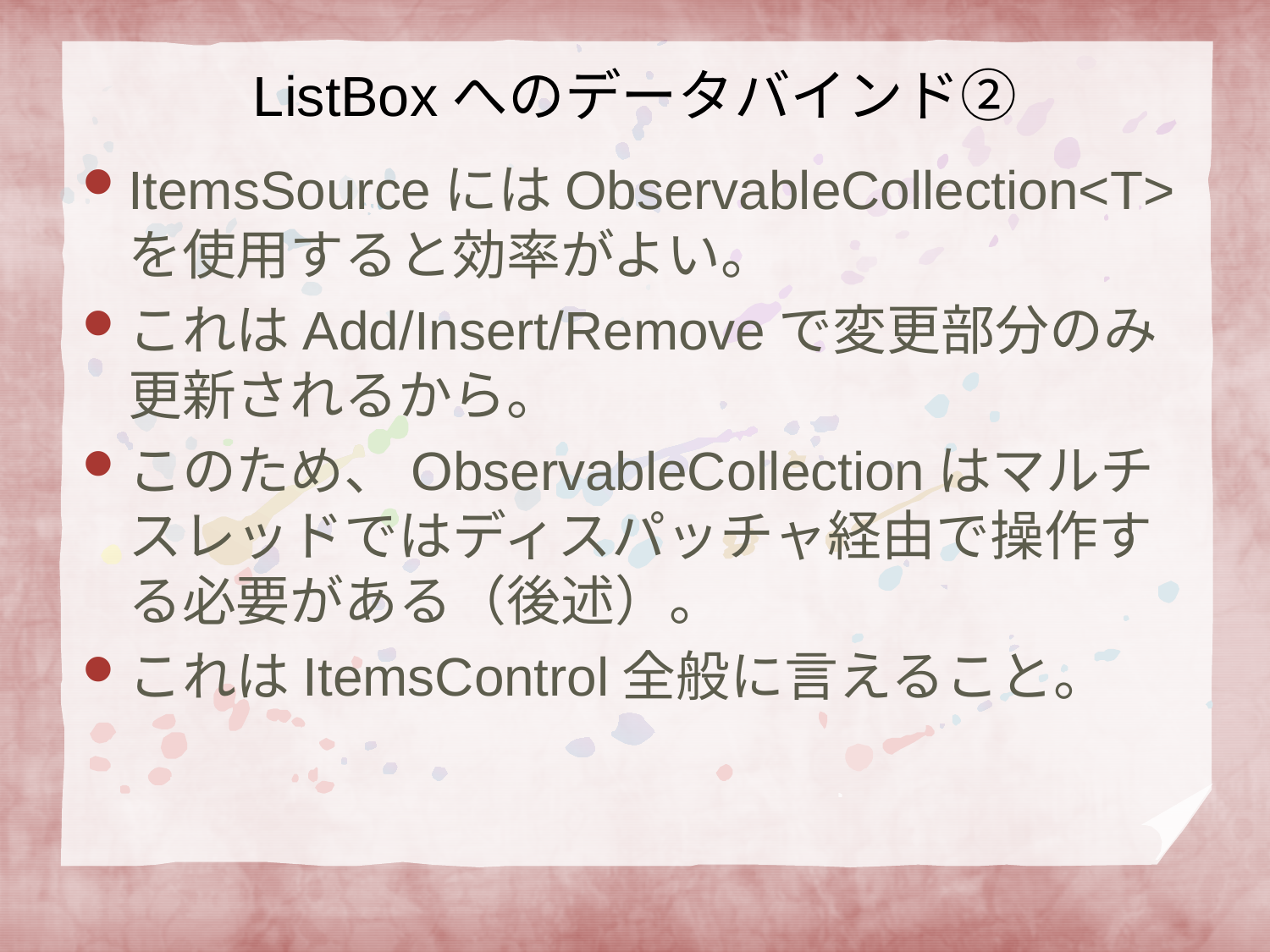

# ListBoxへのデータバインド②
ItemsSourceにはObservableCollection<T>を使用すると効率がよい。
これはAdd/Insert/Removeで変更部分のみ更新されるから。
このため、ObservableCollectionはマルチスレッドではディスパッチャ経由で操作する必要がある（後述）。
これはItemsControl全般に言えること。